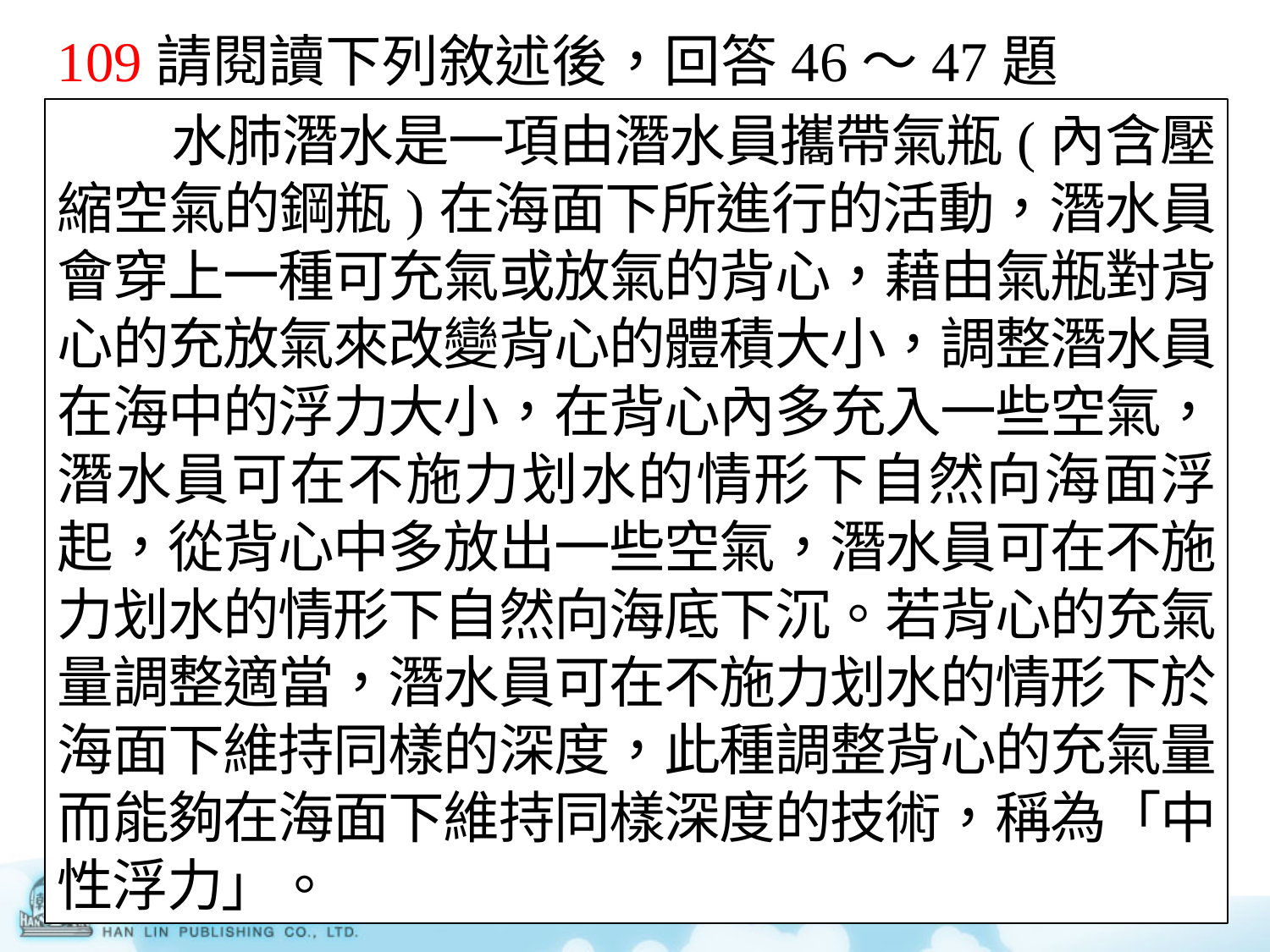

109請閱讀下列敘述後，回答46～47題

　　水肺潛水是一項由潛水員攜帶氣瓶(內含壓縮空氣的鋼瓶)在海面下所進行的活動，潛水員會穿上一種可充氣或放氣的背心，藉由氣瓶對背心的充放氣來改變背心的體積大小，調整潛水員在海中的浮力大小，在背心內多充入一些空氣，潛水員可在不施力划水的情形下自然向海面浮起，從背心中多放出一些空氣，潛水員可在不施力划水的情形下自然向海底下沉。若背心的充氣量調整適當，潛水員可在不施力划水的情形下於海面下維持同樣的深度，此種調整背心的充氣量而能夠在海面下維持同樣深度的技術，稱為「中性浮力」。